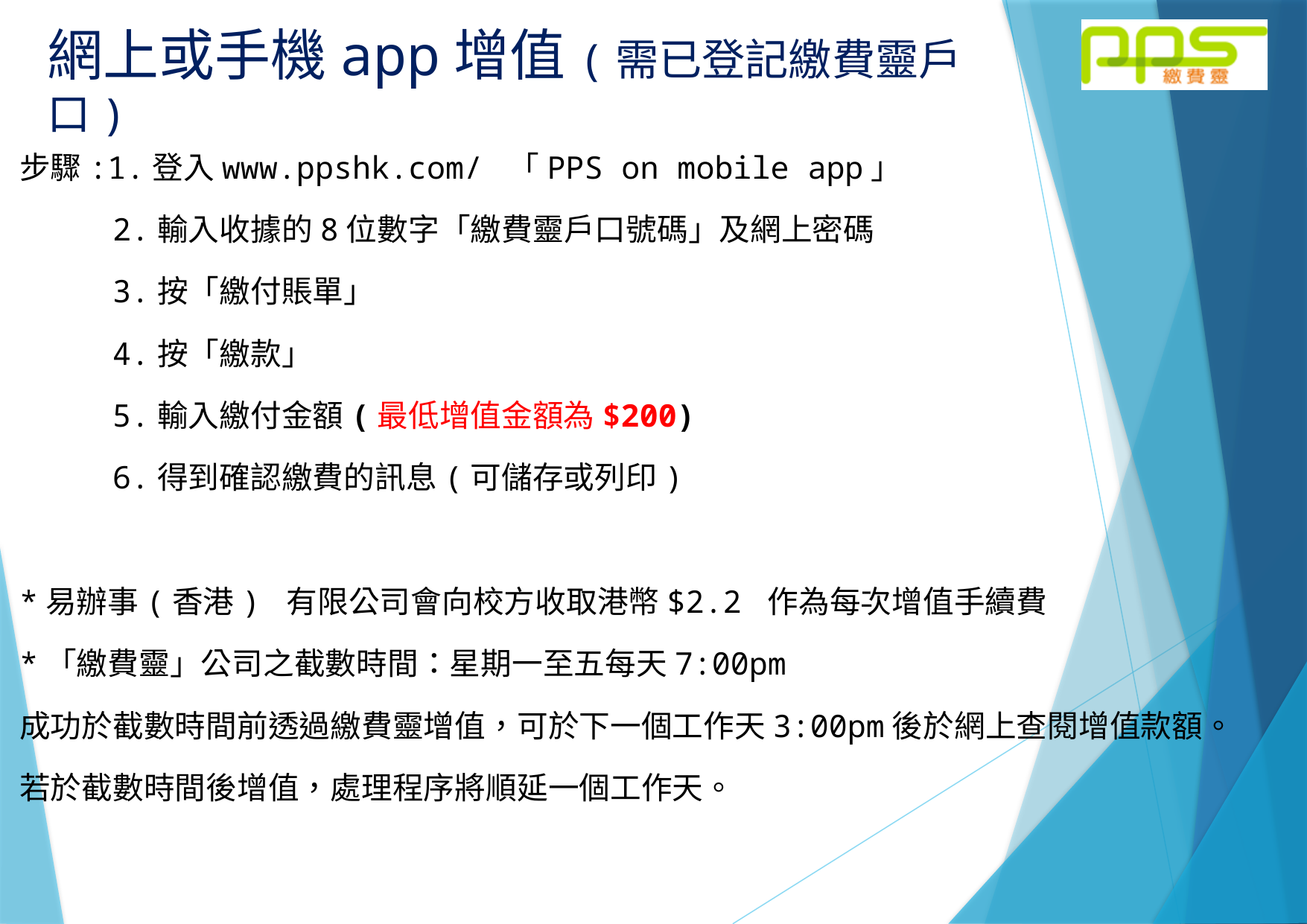

網上或手機app增值(需已登記繳費靈戶口)

步驟:1.登入www.ppshk.com/ 「PPS on mobile app」
     2.輸入收據的8位數字「繳費靈戶口號碼」及網上密碼
     3.按「繳付賬單」
     4.按「繳款」
     5.輸入繳付金額(最低增值金額為$200)
     6.得到確認繳費的訊息(可儲存或列印)

*易辦事(香港) 有限公司會向校方收取港幣$2.2 作為每次增值手續費
*「繳費靈」公司之截數時間：星期一至五每天7:00pm
成功於截數時間前透過繳費靈增值，可於下一個工作天3:00pm後於網上查閱增值款額。
若於截數時間後增值，處理程序將順延一個工作天。